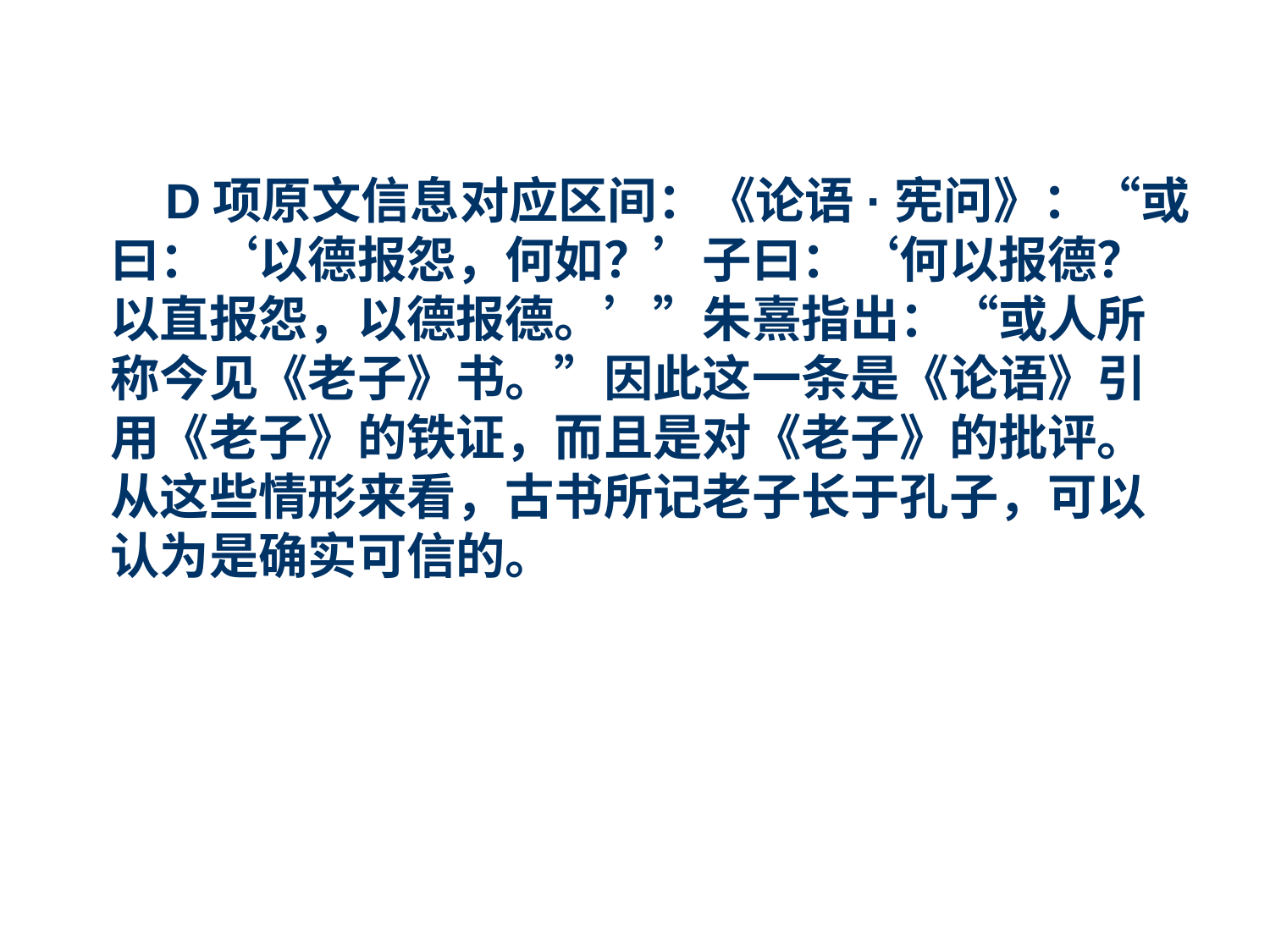

D项原文信息对应区间：《论语·宪问》：“或曰：‘以德报怨，何如？’子曰：‘何以报德？以直报怨，以德报德。’”朱熹指出：“或人所称今见《老子》书。”因此这一条是《论语》引用《老子》的铁证，而且是对《老子》的批评。从这些情形来看，古书所记老子长于孔子，可以认为是确实可信的。